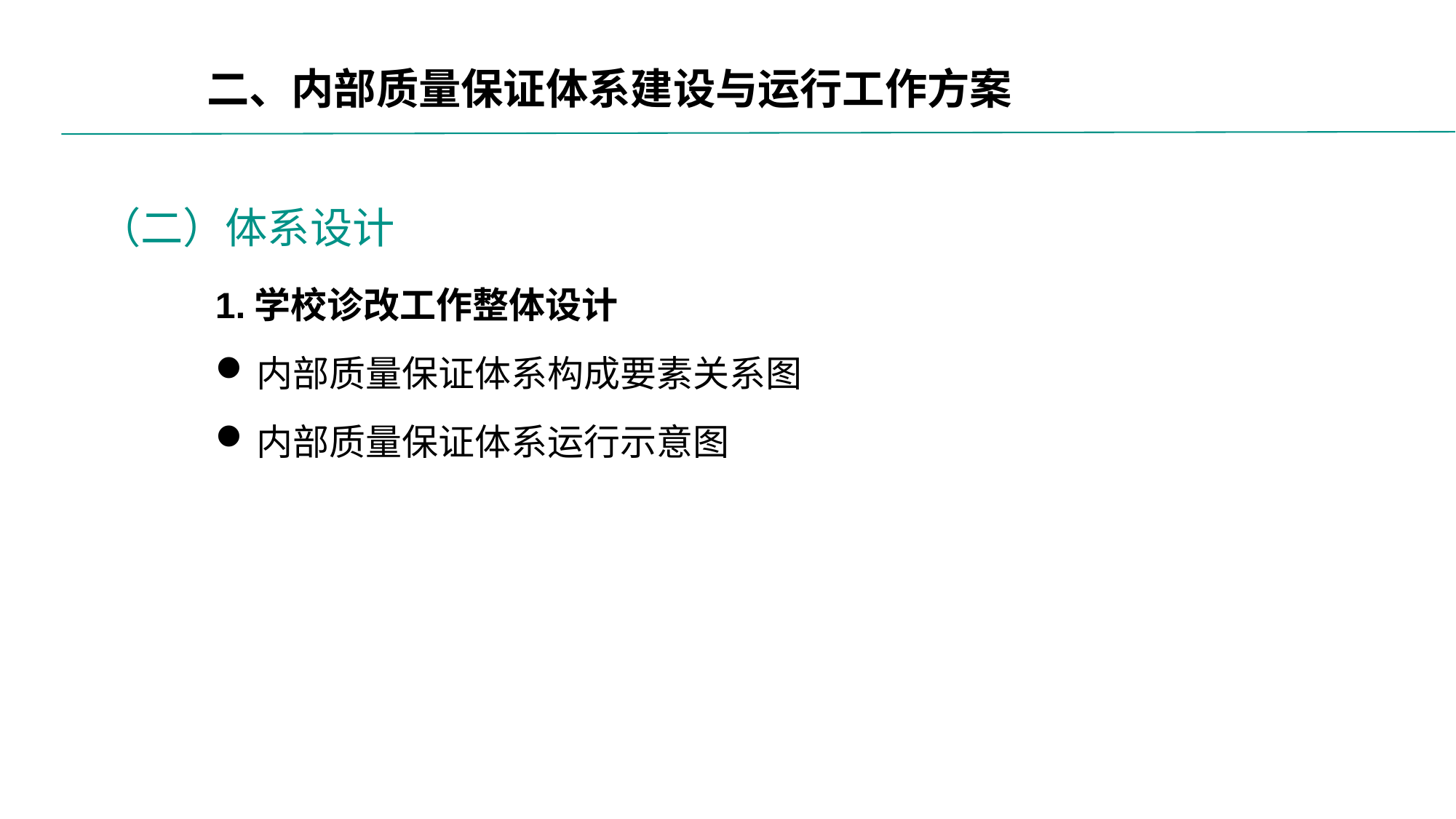

二、内部质量保证体系建设与运行工作方案
（二）体系设计

1.学校诊改工作整体设计
内部质量保证体系构成要素关系图
内部质量保证体系运行示意图